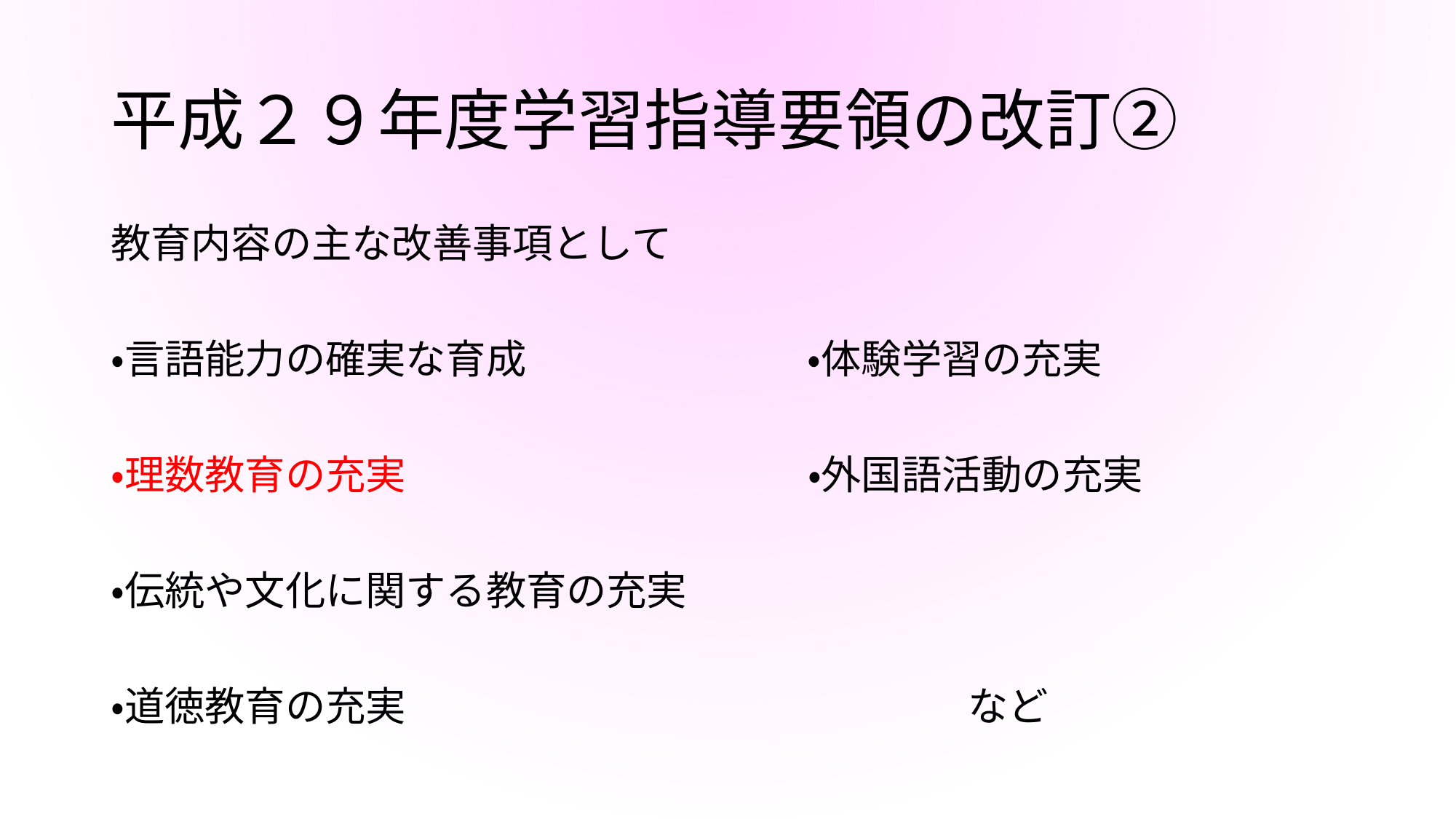

# 平成２９年度学習指導要領の改訂②
教育内容の主な改善事項として

・言語能力の確実な育成　　　　　　　・体験学習の充実

・理数教育の充実　　　　　　　　　　・外国語活動の充実

・伝統や文化に関する教育の充実

・道徳教育の充実　　　　　　　　　　　　　　など